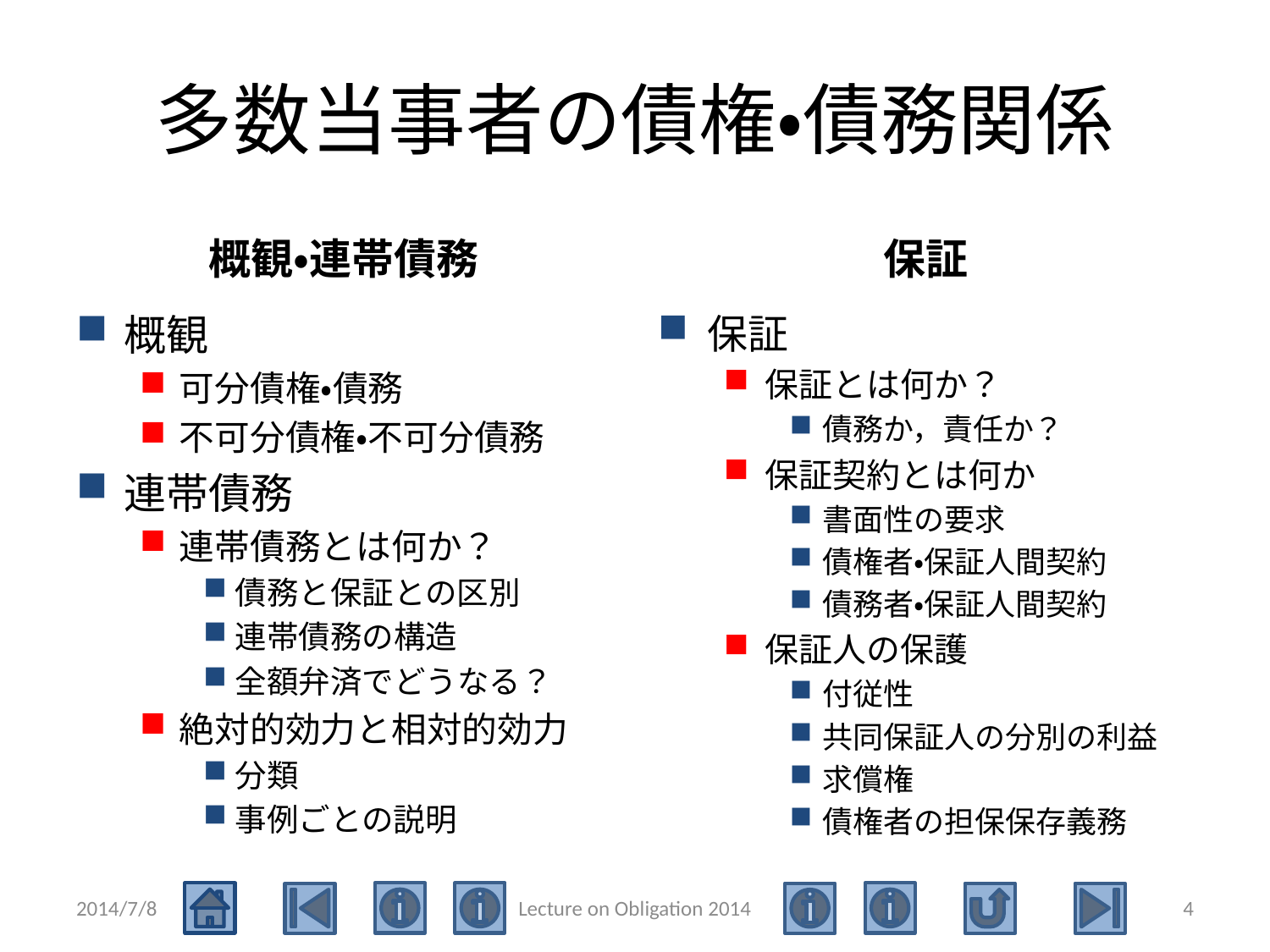

# 多数当事者の債権・債務関係
概観・連帯債務
保証
概観
可分債権・債務
不可分債権・不可分債務
連帯債務
連帯債務とは何か？
債務と保証との区別
連帯債務の構造
全額弁済でどうなる？
絶対的効力と相対的効力
分類
事例ごとの説明
保証
保証とは何か？
債務か，責任か？
保証契約とは何か
書面性の要求
債権者・保証人間契約
債務者・保証人間契約
保証人の保護
付従性
共同保証人の分別の利益
求償権
債権者の担保保存義務

2014/7/8
Lecture on Obligation 2014
4